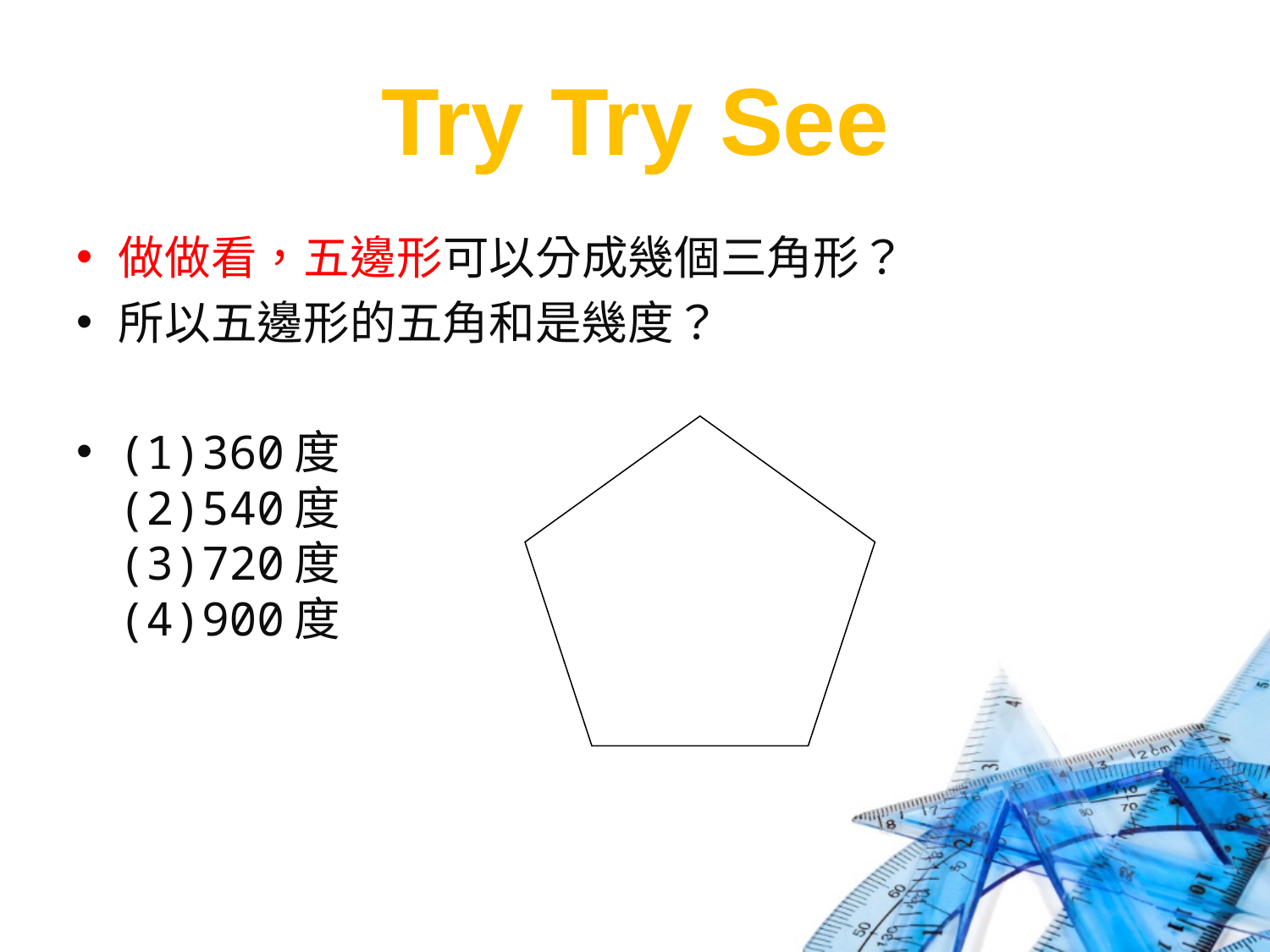

# Try Try See
做做看，五邊形可以分成幾個三角形？
所以五邊形的五角和是幾度？

(1)360度
(2)540度
(3)720度
(4)900度